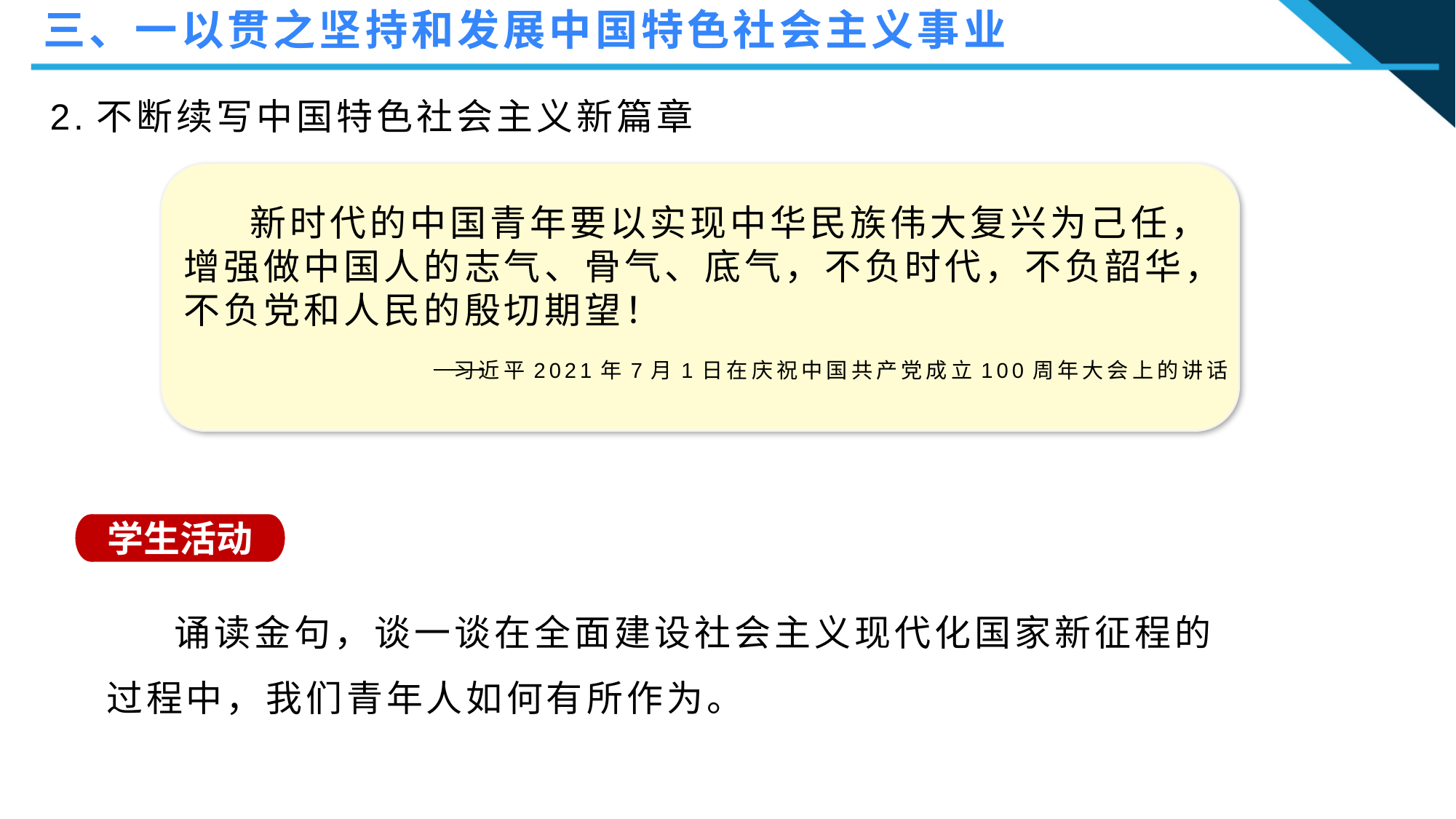

三、一以贯之坚持和发展中国特色社会主义事业
2.不断续写中国特色社会主义新篇章

       新时代的中国青年要以实现中华民族伟大复兴为己任，增强做中国人的志气、骨气、底气，不负时代，不负韶华，不负党和人民的殷切期望！

                    习近平2021年7月1日在庆祝中国共产党成立100周年大会上的讲话
学生活动

     诵读金句，谈一谈在全面建设社会主义现代化国家新征程的过程中，我们青年人如何有所作为。